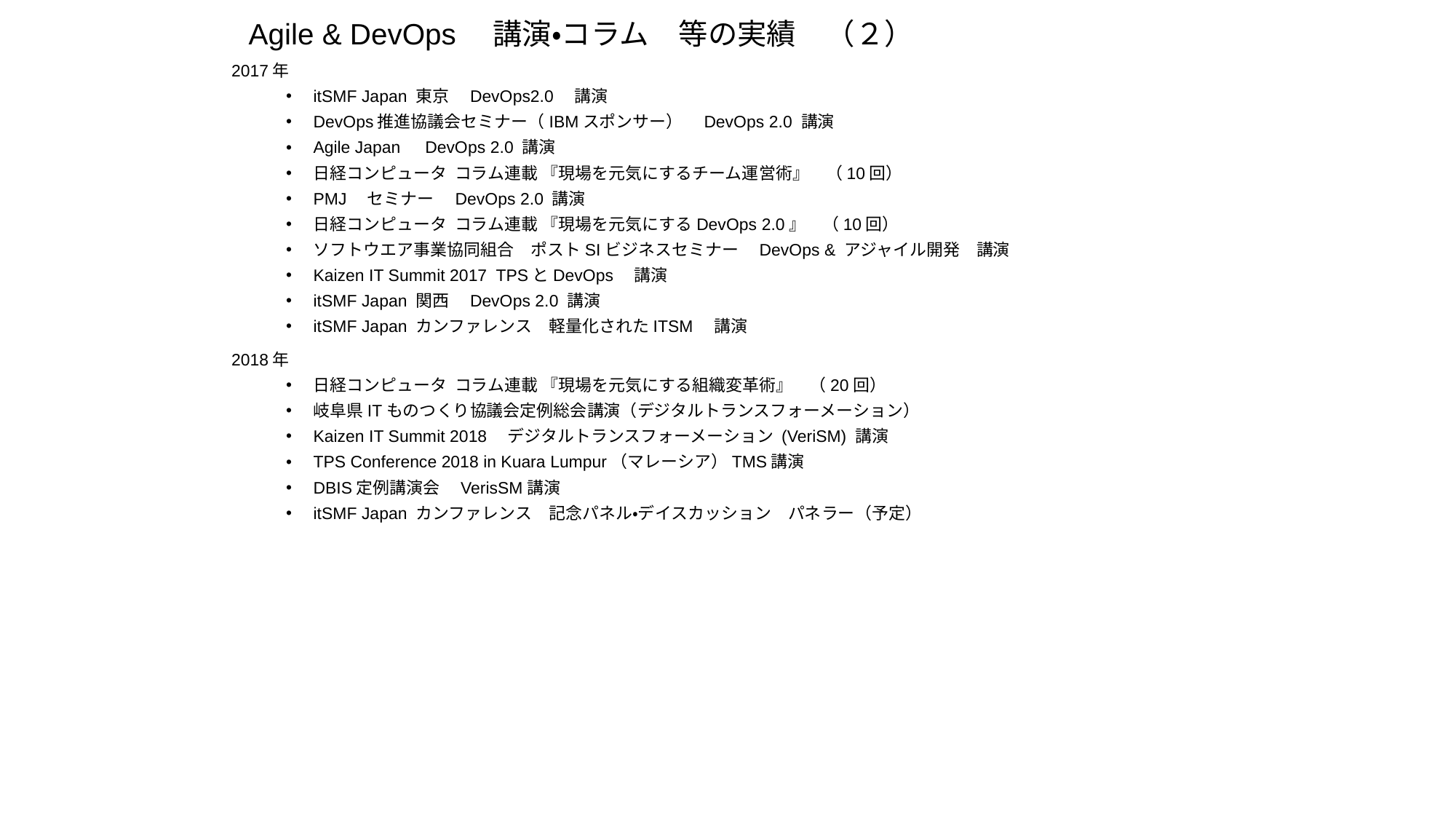

# Agile & DevOps　講演・コラム　等の実績　（２）
2017年
itSMF Japan 東京　DevOps2.0　講演
DevOps推進協議会セミナー（IBMスポンサー）　DevOps 2.0 講演
Agile Japan　DevOps 2.0 講演
日経コンピュータ  コラム連載 『現場を元気にするチーム運営術』　（10回）
PMJ　セミナー　DevOps 2.0 講演
日経コンピュータ  コラム連載 『現場を元気にするDevOps 2.0』　（10回）
ソフトウエア事業協同組合　ポストSIビジネスセミナー　DevOps & アジャイル開発　講演
Kaizen IT Summit 2017  TPSとDevOps　講演
itSMF Japan 関西　DevOps 2.0 講演
itSMF Japan カンファレンス　軽量化されたITSM　講演
2018年
日経コンピュータ  コラム連載 『現場を元気にする組織変革術』　（20回）
岐阜県ITものつくり協議会定例総会講演（デジタルトランスフォーメーション）
Kaizen IT Summit 2018　デジタルトランスフォーメーション (VeriSM) 講演
TPS Conference 2018 in Kuara Lumpur（マレーシア）TMS講演
DBIS定例講演会　VerisSM講演
itSMF Japan カンファレンス　記念パネル・デイスカッション　パネラー（予定）